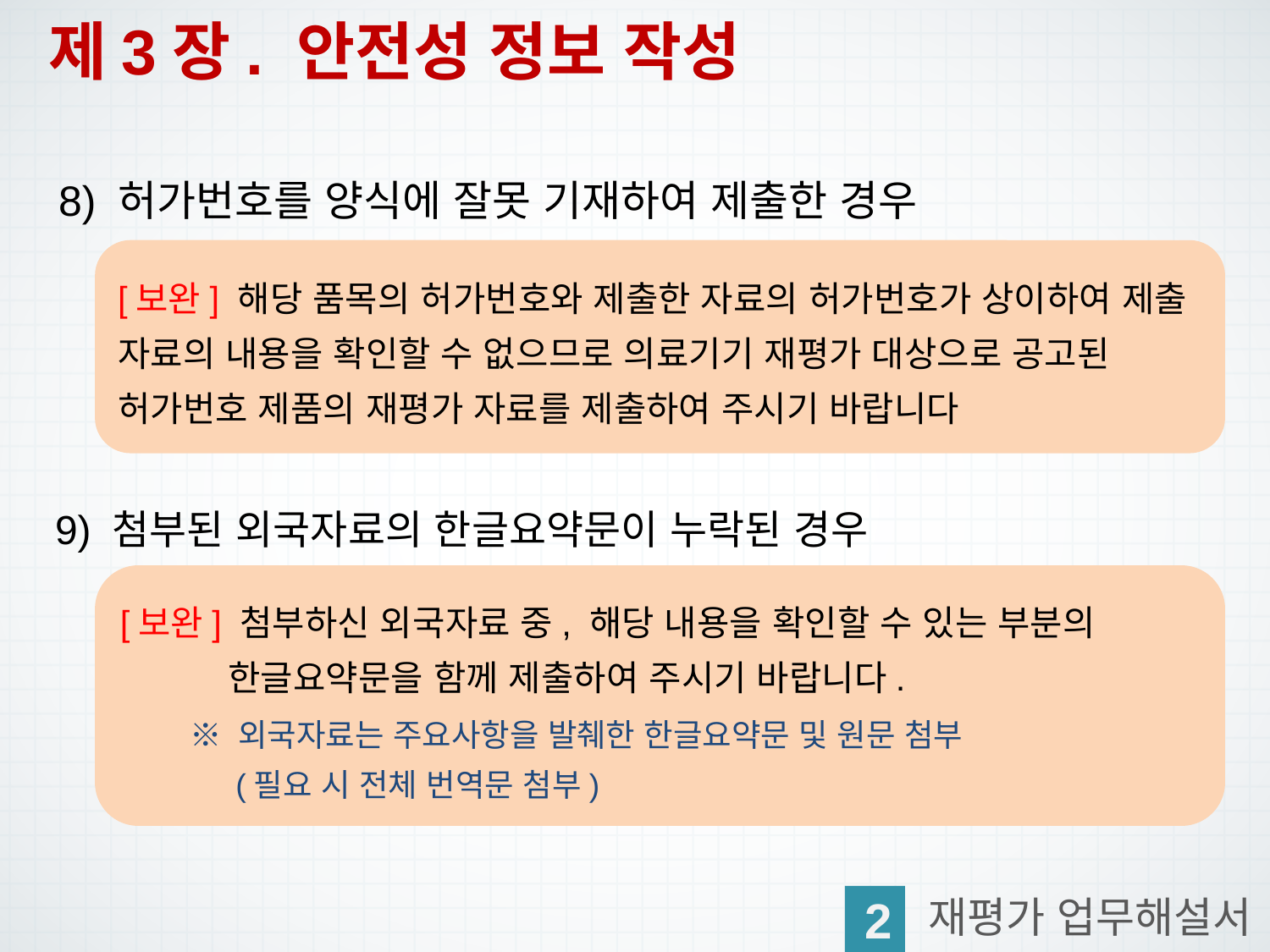

제3장. 안전성 정보 작성
8) 허가번호를 양식에 잘못 기재하여 제출한 경우
[보완] 해당 품목의 허가번호와 제출한 자료의 허가번호가 상이하여 제출 자료의 내용을 확인할 수 없으므로 의료기기 재평가 대상으로 공고된 허가번호 제품의 재평가 자료를 제출하여 주시기 바랍니다
9) 첨부된 외국자료의 한글요약문이 누락된 경우
[보완] 첨부하신 외국자료 중, 해당 내용을 확인할 수 있는 부분의
          한글요약문을 함께 제출하여 주시기 바랍니다.
       ※ 외국자료는 주요사항을 발췌한 한글요약문 및 원문 첨부
             (필요 시 전체 번역문 첨부)
2
재평가 업무해설서